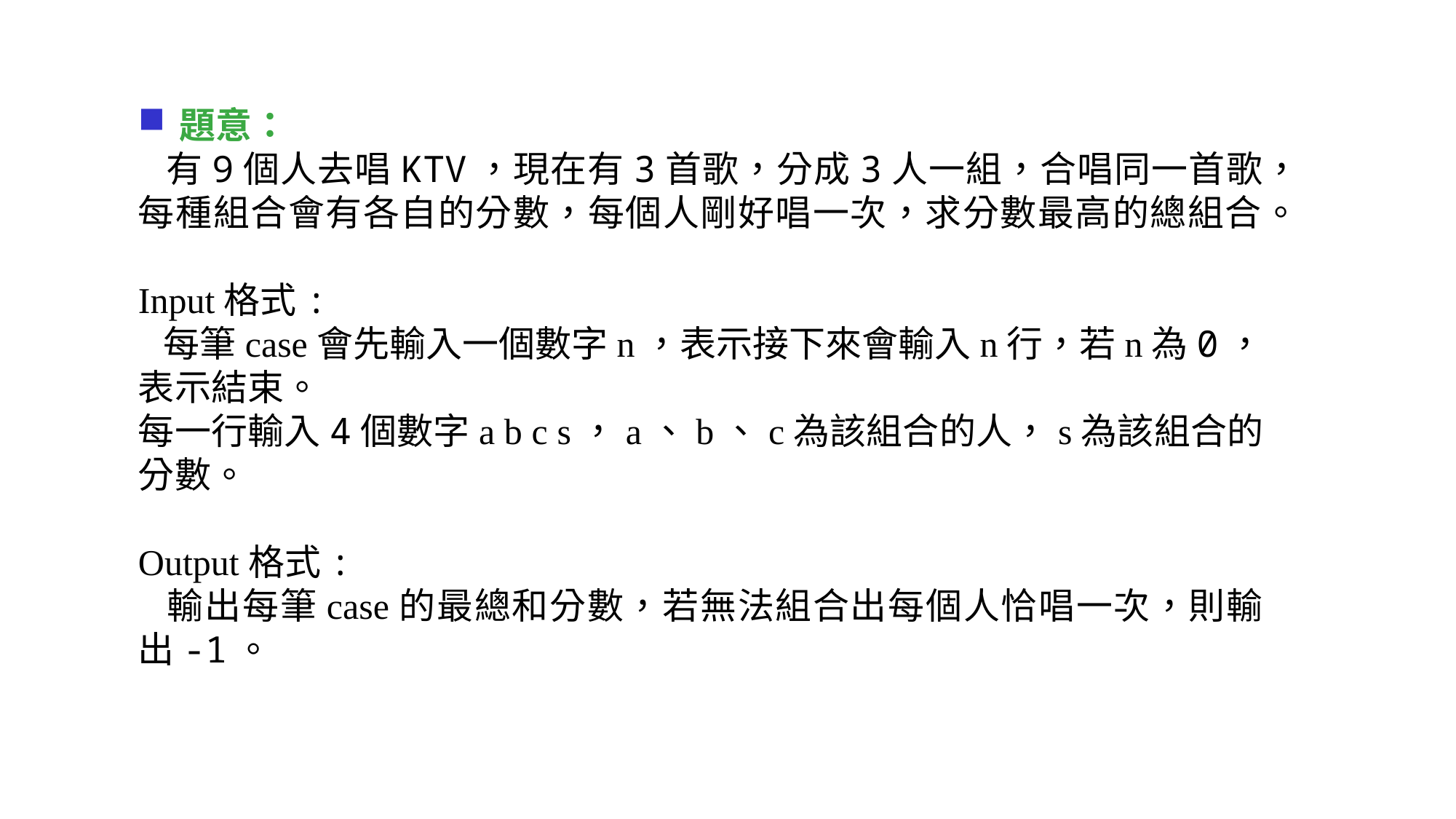

題意：
  有9個人去唱KTV，現在有3首歌，分成3人一組，合唱同一首歌，每種組合會有各自的分數，每個人剛好唱一次，求分數最高的總組合。

Input格式:
  每筆case會先輸入一個數字n，表示接下來會輸入n行，若n為0，表示結束。
每一行輸入4個數字a b c s，a、b、c為該組合的人，s為該組合的分數。

Output格式:
  輸出每筆case的最總和分數，若無法組合出每個人恰唱一次，則輸出-1。